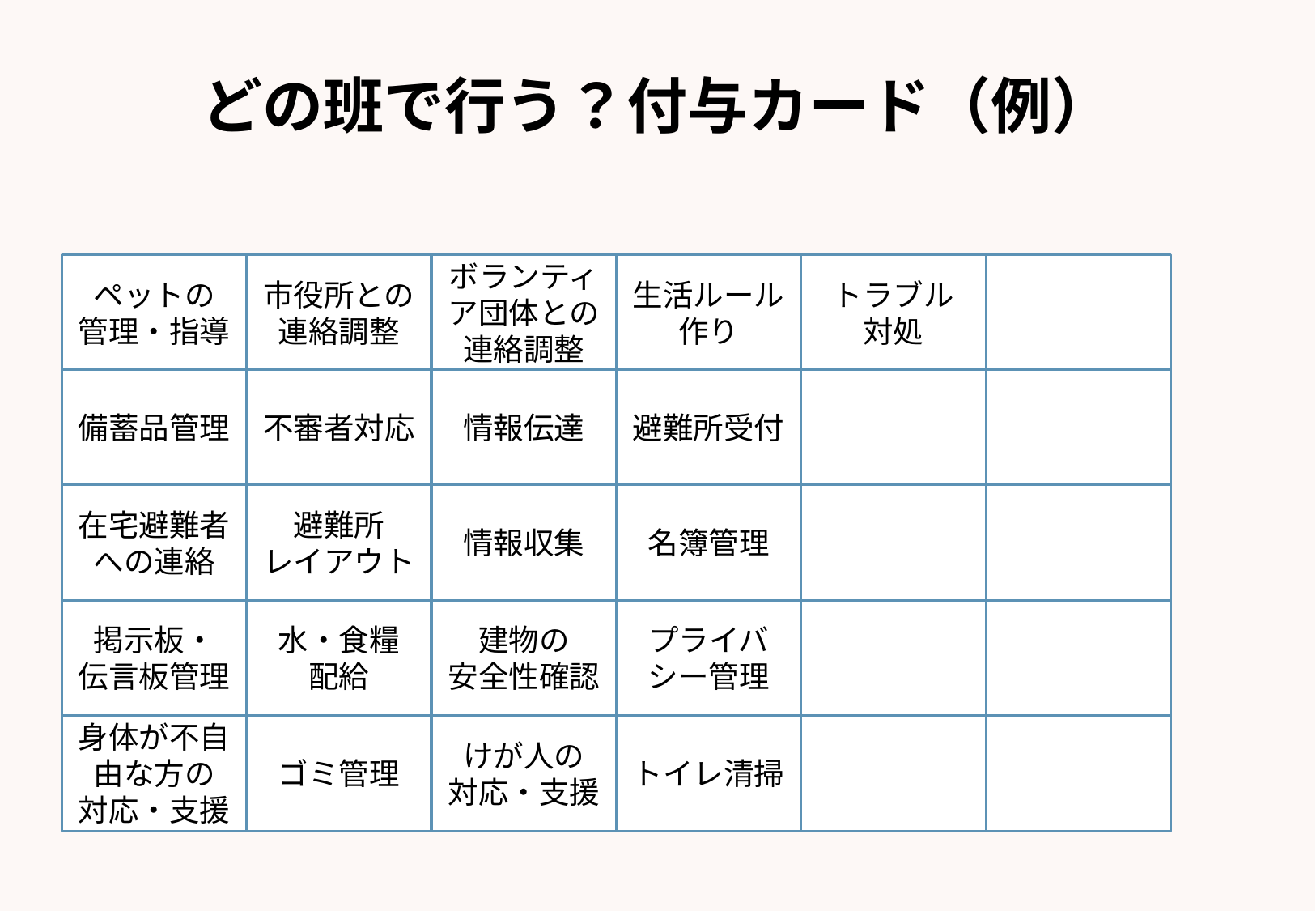

# どの班で行う？付与カード（例）
ペットの
管理・指導
市役所との連絡調整
ボランティア団体との連絡調整
生活ルール作り
トラブル
対処

備蓄品管理
不審者対応
情報伝達
避難所受付

在宅避難者への連絡
避難所
レイアウト
情報収集
名簿管理

掲示板・
伝言板管理
水・食糧
配給
建物の
安全性確認
プライバシー管理

身体が不自由な方の
対応・支援
ゴミ管理
けが人の
対応・支援
トイレ清掃